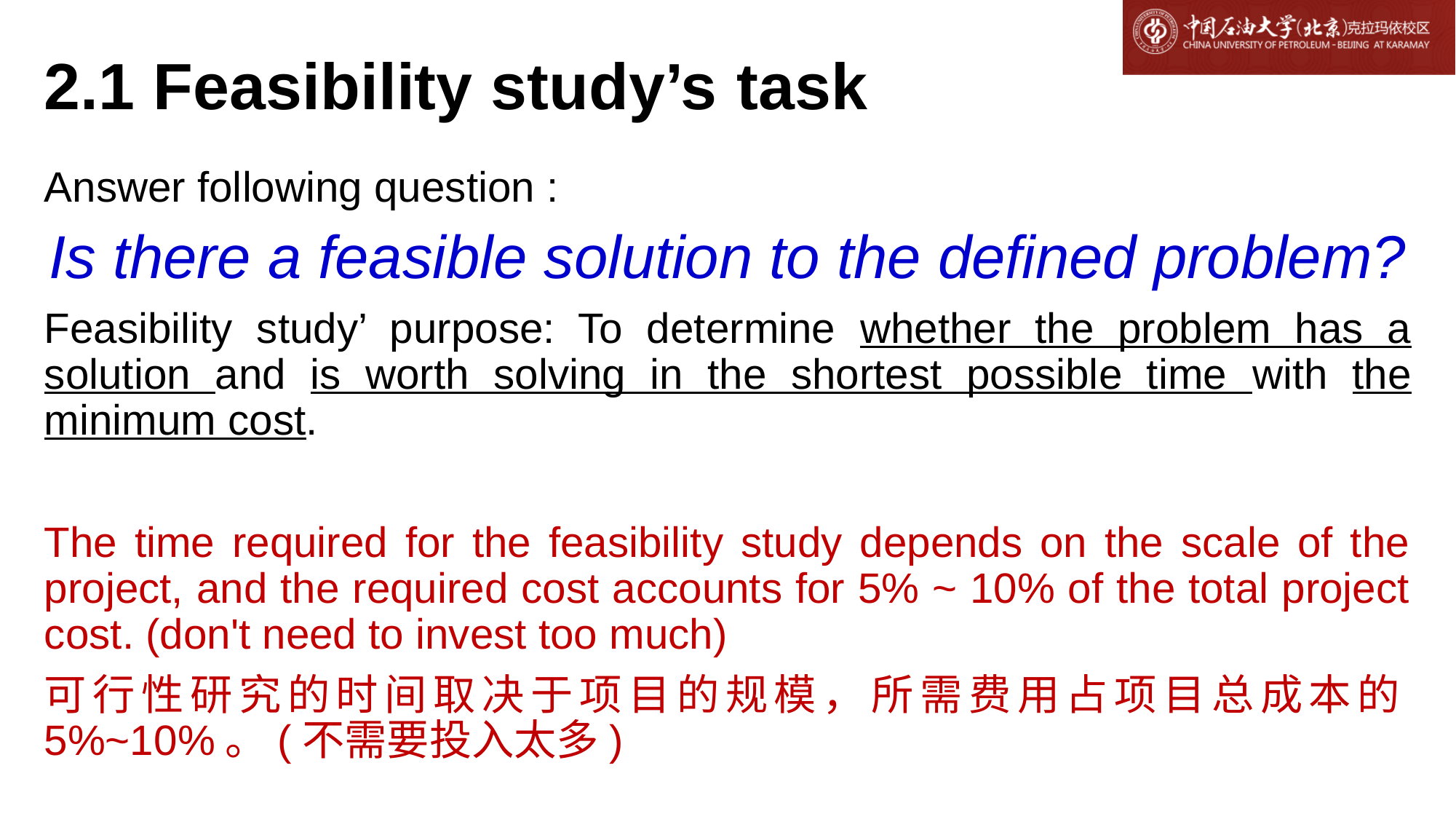

# 2.1 Feasibility study’s task
Answer following question :
Is there a feasible solution to the defined problem?
Feasibility study’ purpose: To determine whether the problem has a solution and is worth solving in the shortest possible time with the minimum cost.

The time required for the feasibility study depends on the scale of the project, and the required cost accounts for 5% ~ 10% of the total project cost. (don't need to invest too much)
可行性研究的时间取决于项目的规模，所需费用占项目总成本的5%~10%。(不需要投入太多)